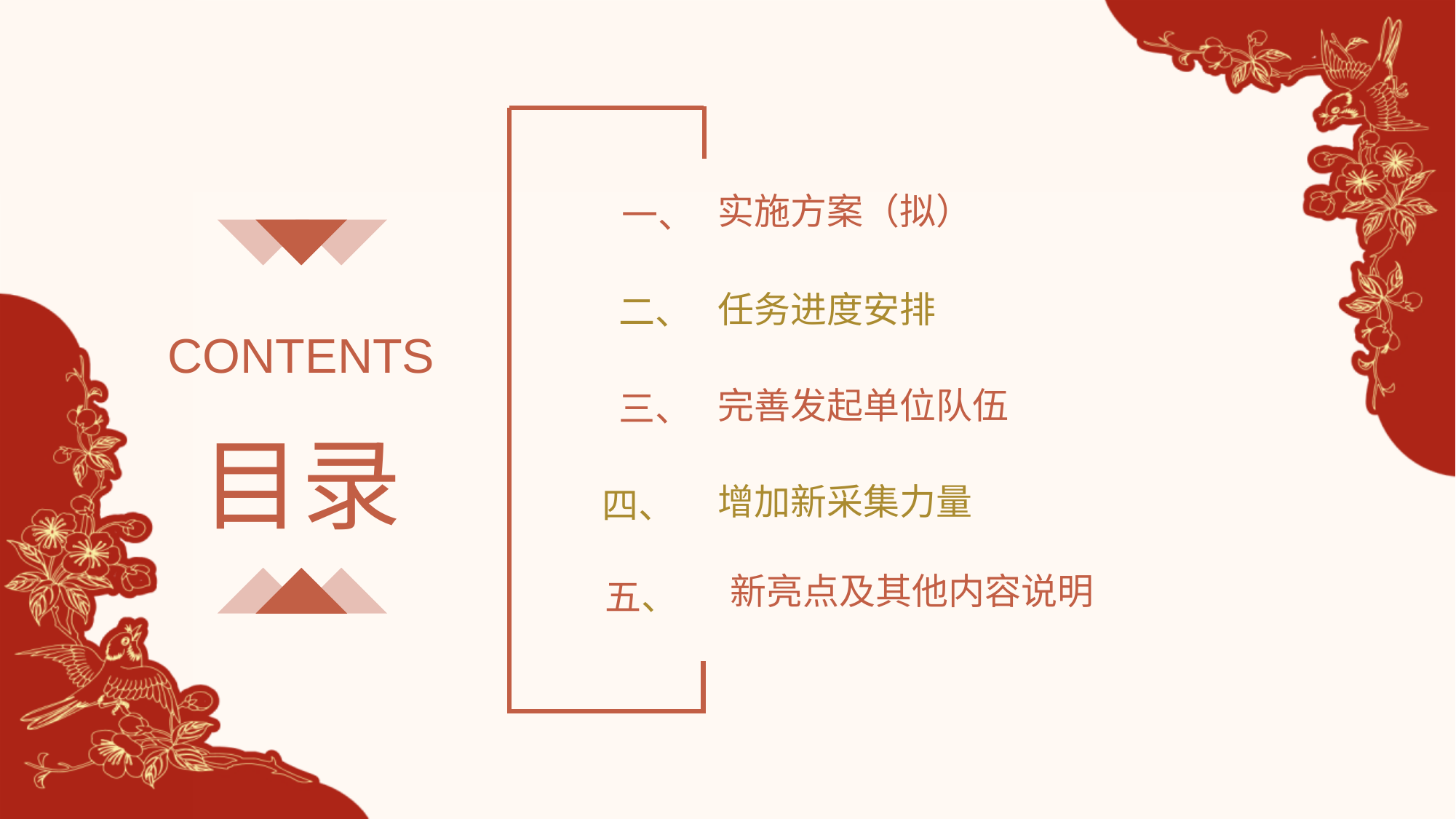

实施方案（拟）
 一、

任务进度安排
 二、
CONTENTS
完善发起单位队伍
 三、
目录
增加新采集力量
四、
新亮点及其他内容说明
五、